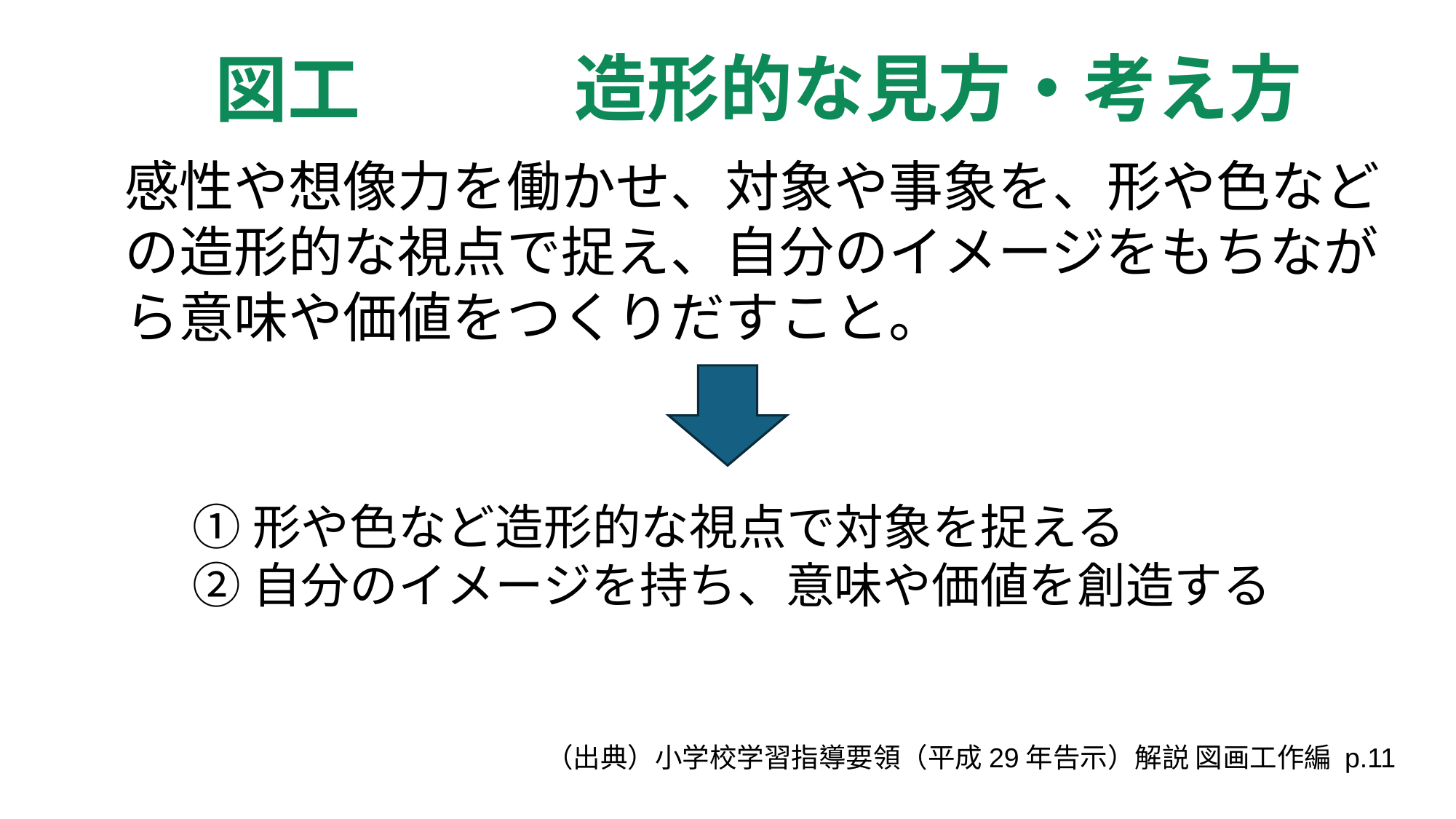

造形的な見方・考え方
図工
感性や想像力を働かせ、対象や事象を、形や色などの造形的な視点で捉え、自分のイメージをもちながら意味や価値をつくりだすこと。

①形や色など造形的な視点で対象を捉える
②自分のイメージを持ち、意味や価値を創造する
（出典）小学校学習指導要領（平成29年告示）解説 図画工作編 p.11